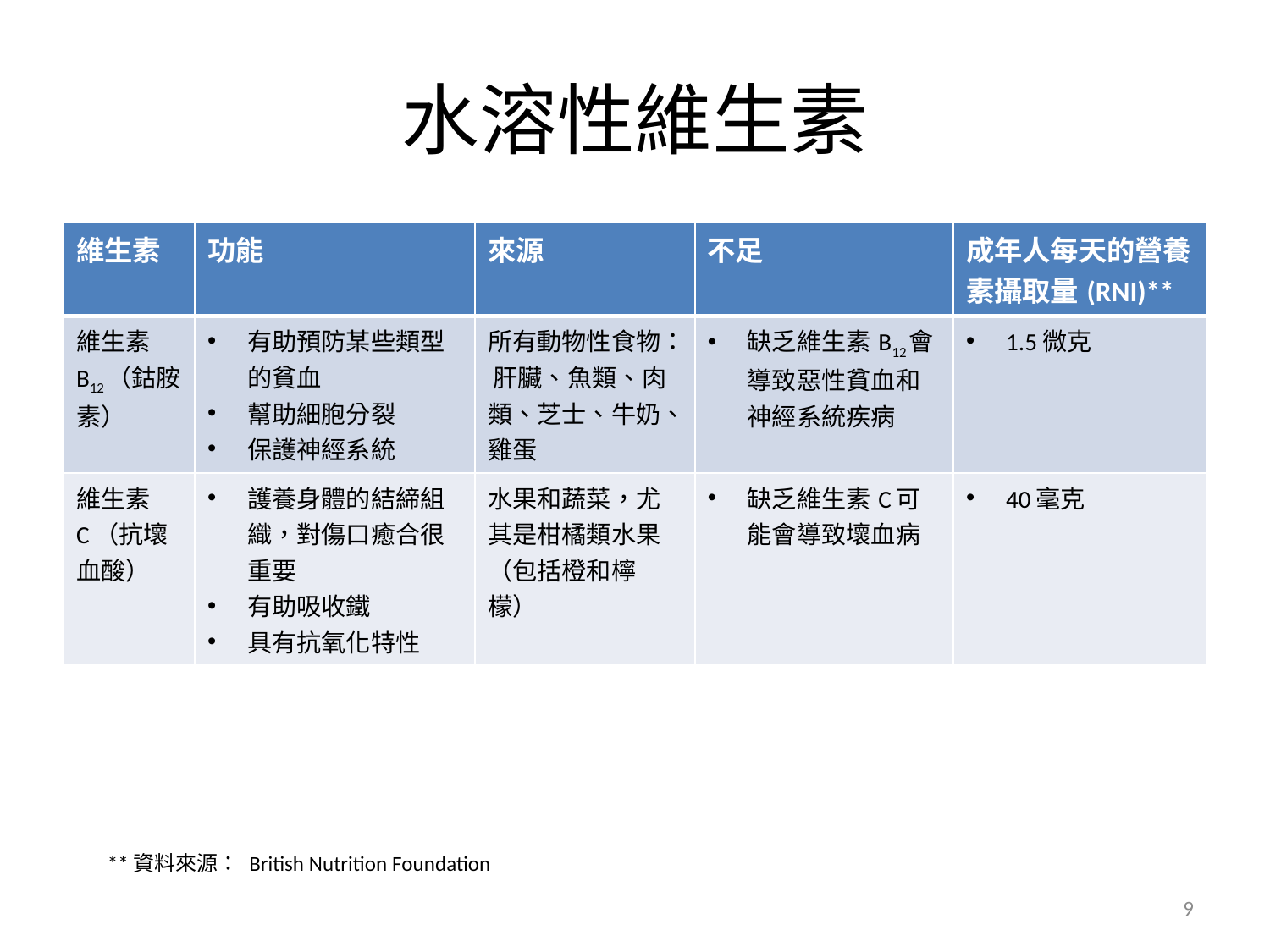

# 水溶性維生素
| 維生素 | 功能 | 來源 | 不足 | 成年人每天的營養素攝取量(RNI)\*\* |
| --- | --- | --- | --- | --- |
| 維生素B12（鈷胺素） | 有助預防某些類型的貧血 幫助細胞分裂 保護神經系統 | 所有動物性食物： 肝臟、魚類、肉類、芝士、牛奶、雞蛋 | 缺乏維生素B12會導致惡性貧血和神經系統疾病 | 1.5微克 |
| 維生素C（抗壞血酸） | 護養身體的結締組織，對傷口癒合很重要 有助吸收鐵 具有抗氧化特性 | 水果和蔬菜，尤其是柑橘類水果（包括橙和檸檬） | 缺乏維生素C可能會導致壞血病 | 40毫克 |
**資料來源： British Nutrition Foundation
9